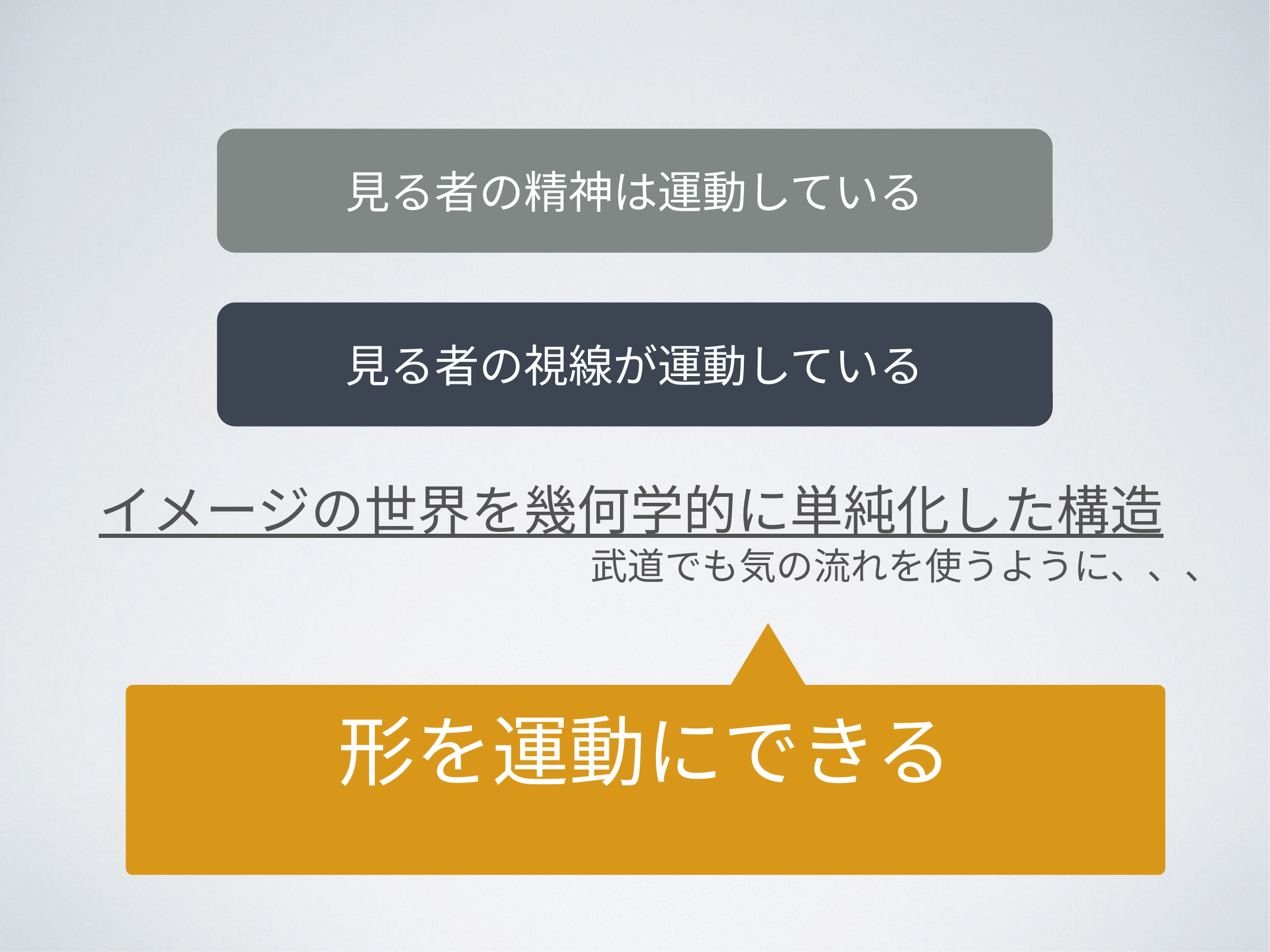

見る者の精神は運動している
見る者の視線が運動している
イメージの世界を幾何学的に単純化した構造
武道でも気の流れを使うように、、、
形を運動にできる